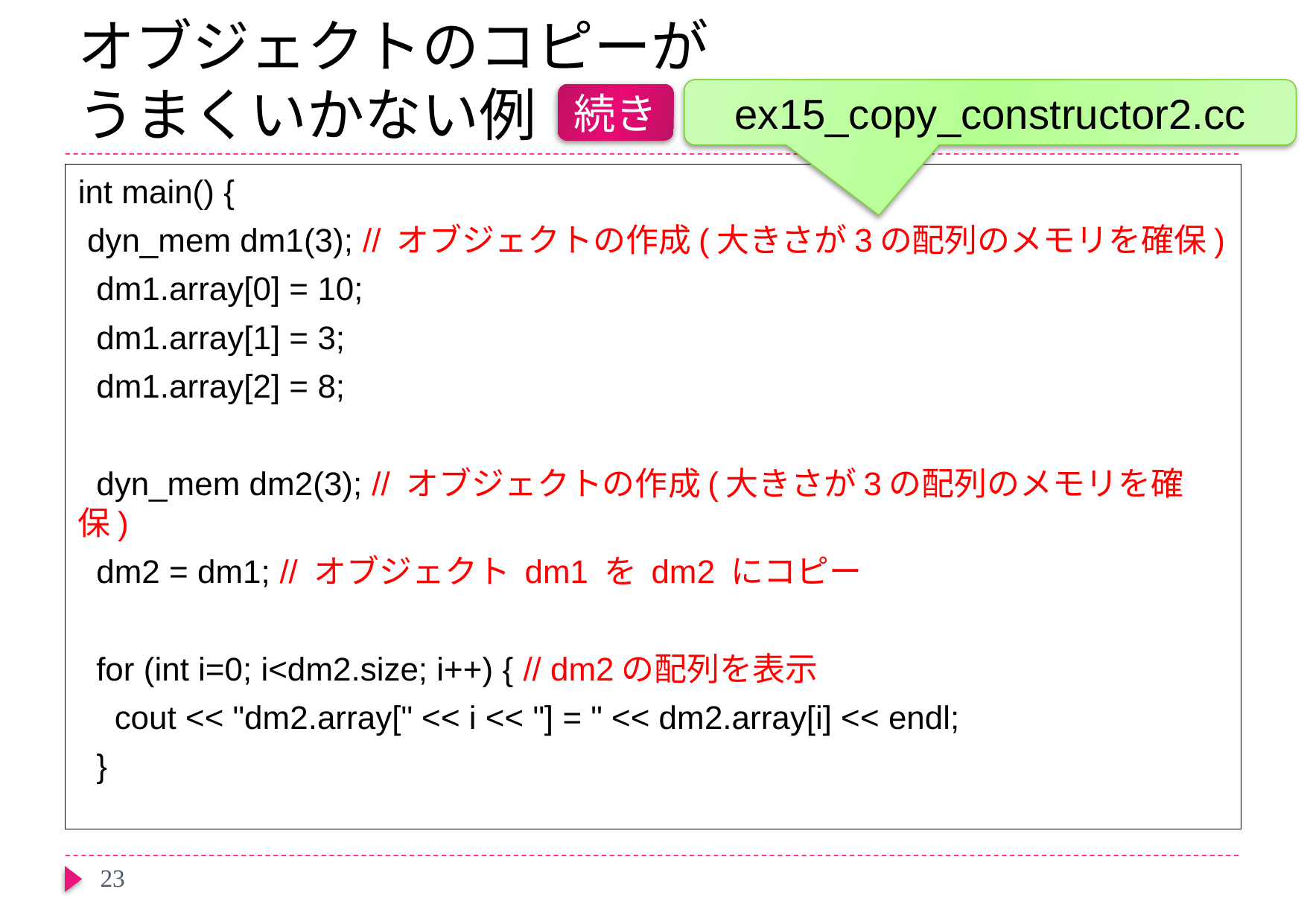

# オブジェクトのコピーが うまくいかない例
ex15_copy_constructor2.cc
続き
int main() {
 dyn_mem dm1(3); // オブジェクトの作成(大きさが3の配列のメモリを確保)
  dm1.array[0] = 10;
  dm1.array[1] = 3;
  dm1.array[2] = 8;

  dyn_mem dm2(3); // オブジェクトの作成(大きさが3の配列のメモリを確保)
  dm2 = dm1; // オブジェクト dm1 を dm2 にコピー

  for (int i=0; i<dm2.size; i++) { // dm2の配列を表示
    cout << "dm2.array[" << i << "] = " << dm2.array[i] << endl;
  }
23